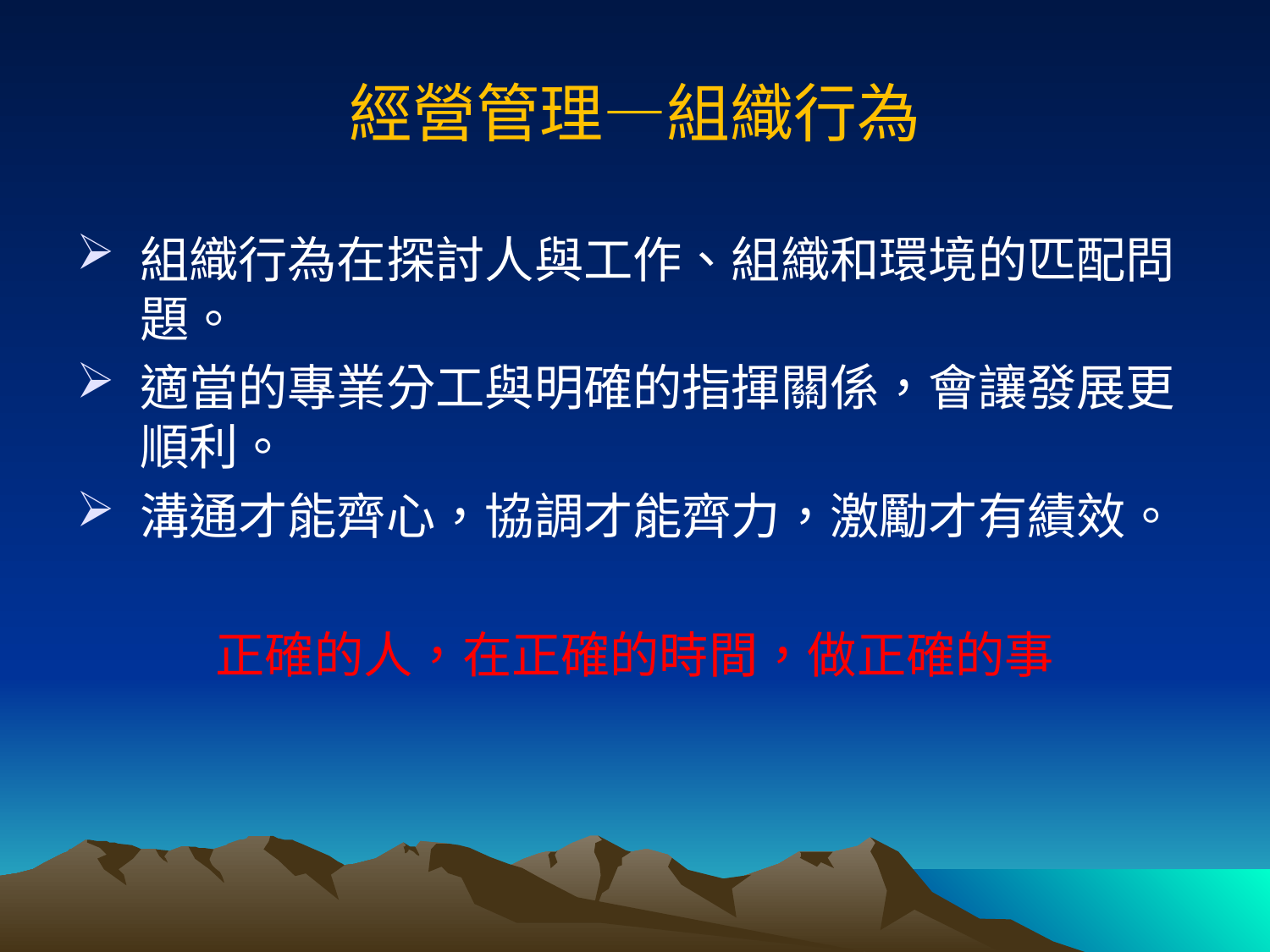

# 經營管理—組織行為
組織行為在探討人與工作、組織和環境的匹配問題。
適當的專業分工與明確的指揮關係，會讓發展更順利。
溝通才能齊心，協調才能齊力，激勵才有績效。

正確的人，在正確的時間，做正確的事